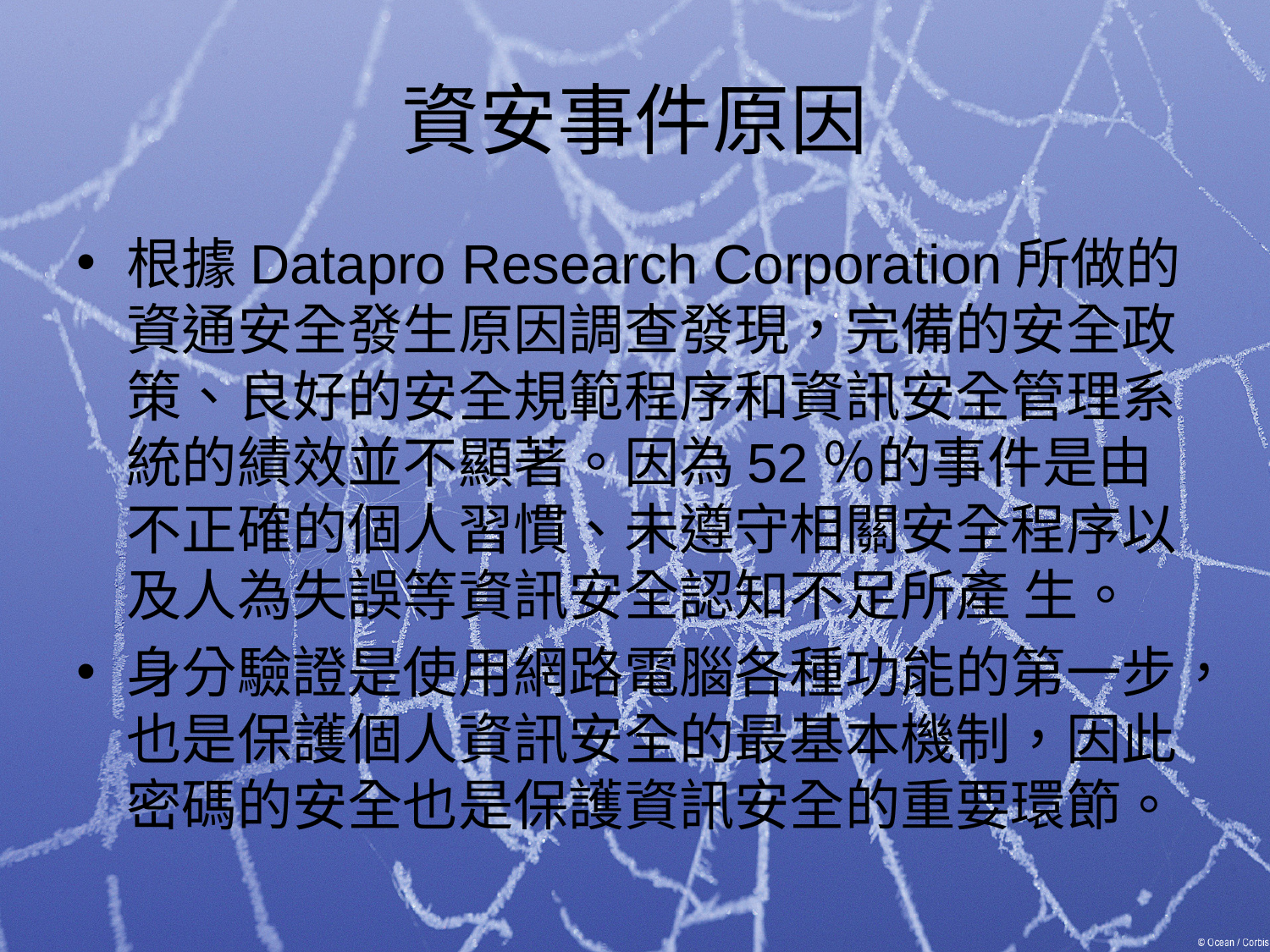

# 資安事件原因
根據Datapro Research Corporation所做的資通安全發生原因調查發現，完備的安全政策、良好的安全規範程序和資訊安全管理系統的績效並不顯著。因為52％的事件是由不正確的個人習慣、未遵守相關安全程序以及人為失誤等資訊安全認知不足所產 生。
身分驗證是使用網路電腦各種功能的第一步，也是保護個人資訊安全的最基本機制，因此密碼的安全也是保護資訊安全的重要環節。